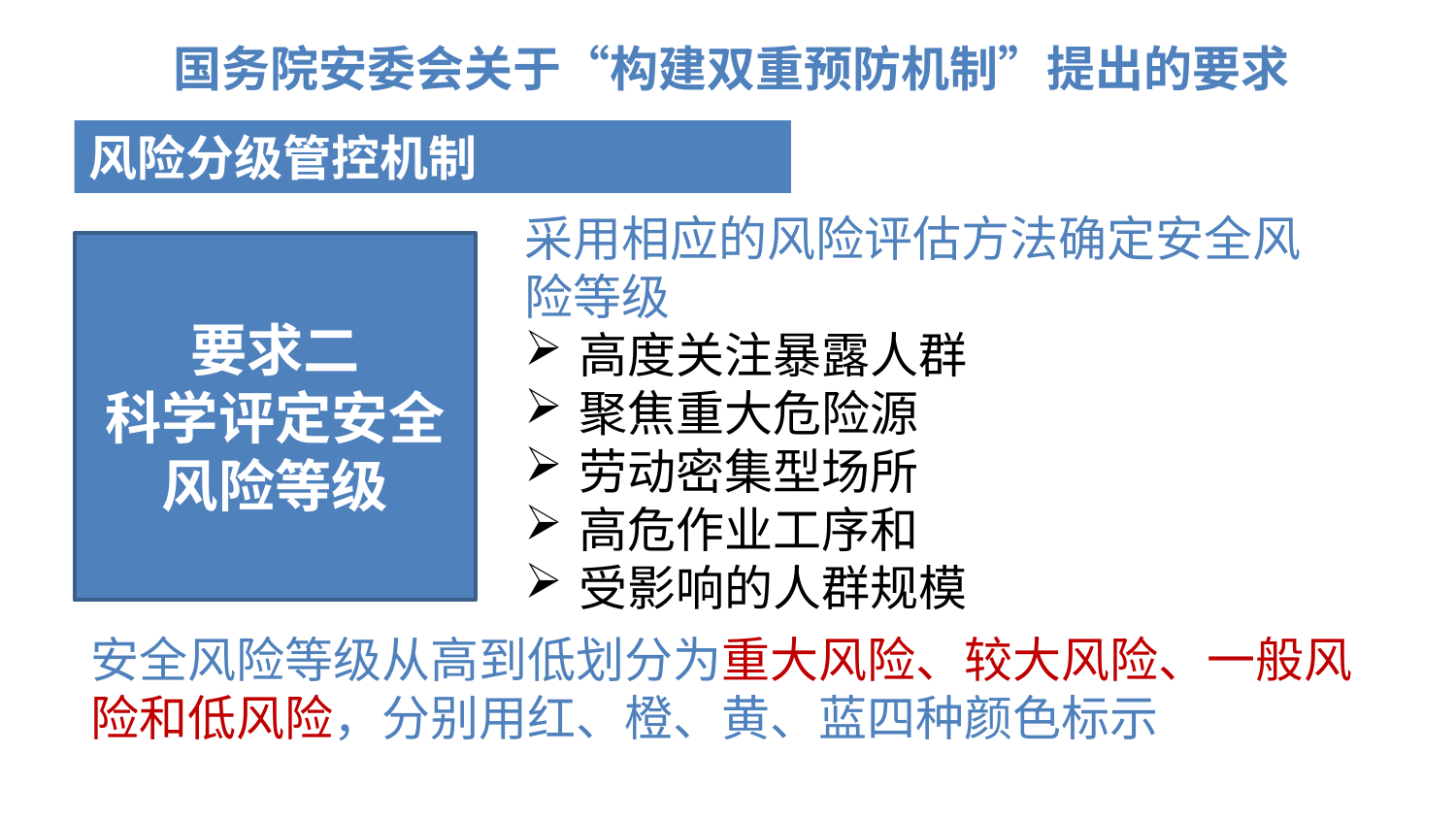

国务院安委会关于“构建双重预防机制”提出的要求
风险分级管控机制
采用相应的风险评估方法确定安全风险等级
高度关注暴露人群
聚焦重大危险源
劳动密集型场所
高危作业工序和
受影响的人群规模
要求二
科学评定安全风险等级
安全风险等级从高到低划分为重大风险、较大风险、一般风险和低风险，分别用红、橙、黄、蓝四种颜色标示